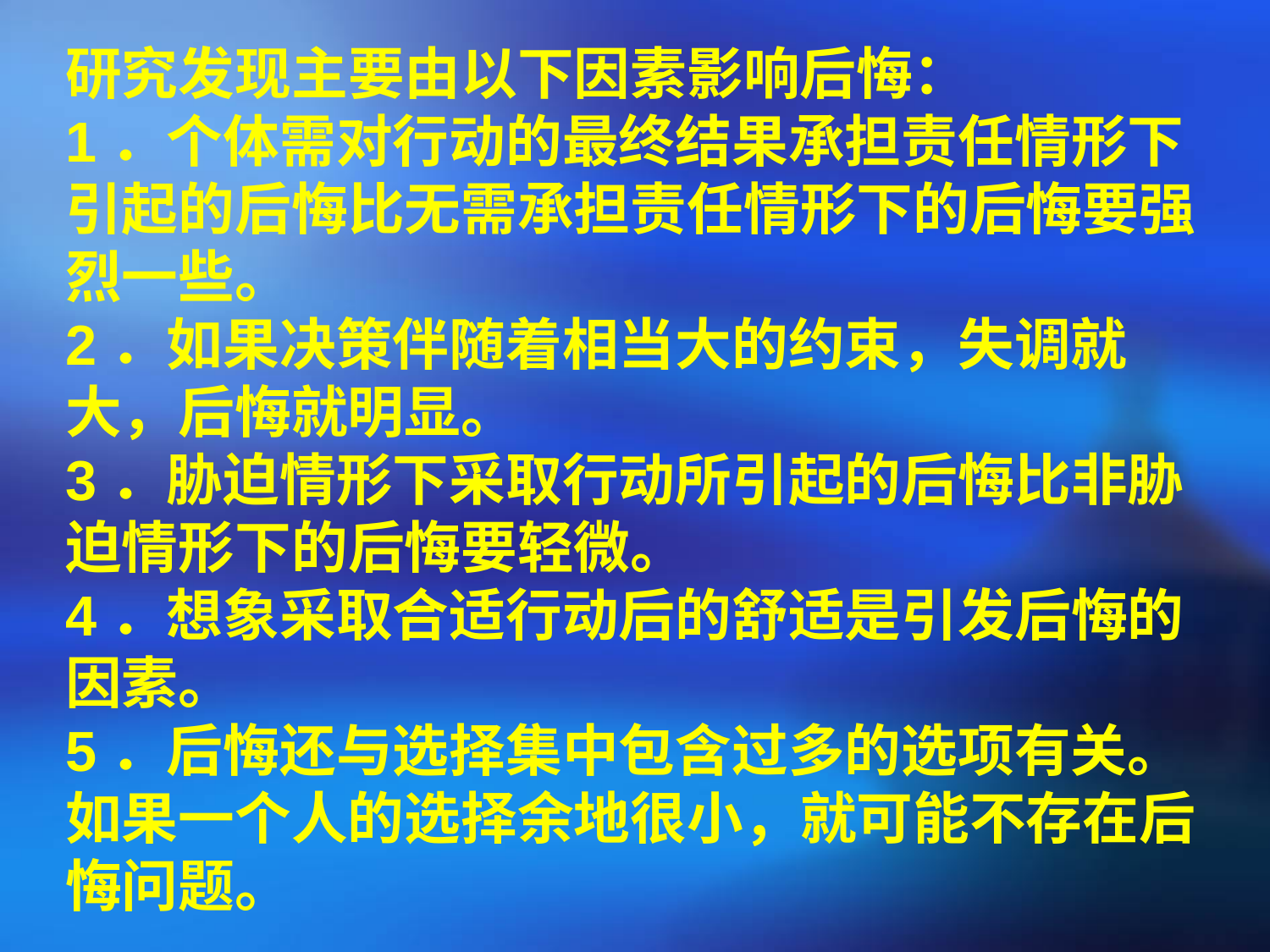

研究发现主要由以下因素影响后悔：
1．个体需对行动的最终结果承担责任情形下引起的后悔比无需承担责任情形下的后悔要强烈一些。
2．如果决策伴随着相当大的约束，失调就大，后悔就明显。
3．胁迫情形下采取行动所引起的后悔比非胁迫情形下的后悔要轻微。
4．想象采取合适行动后的舒适是引发后悔的因素。
5．后悔还与选择集中包含过多的选项有关。如果一个人的选择余地很小，就可能不存在后悔问题。